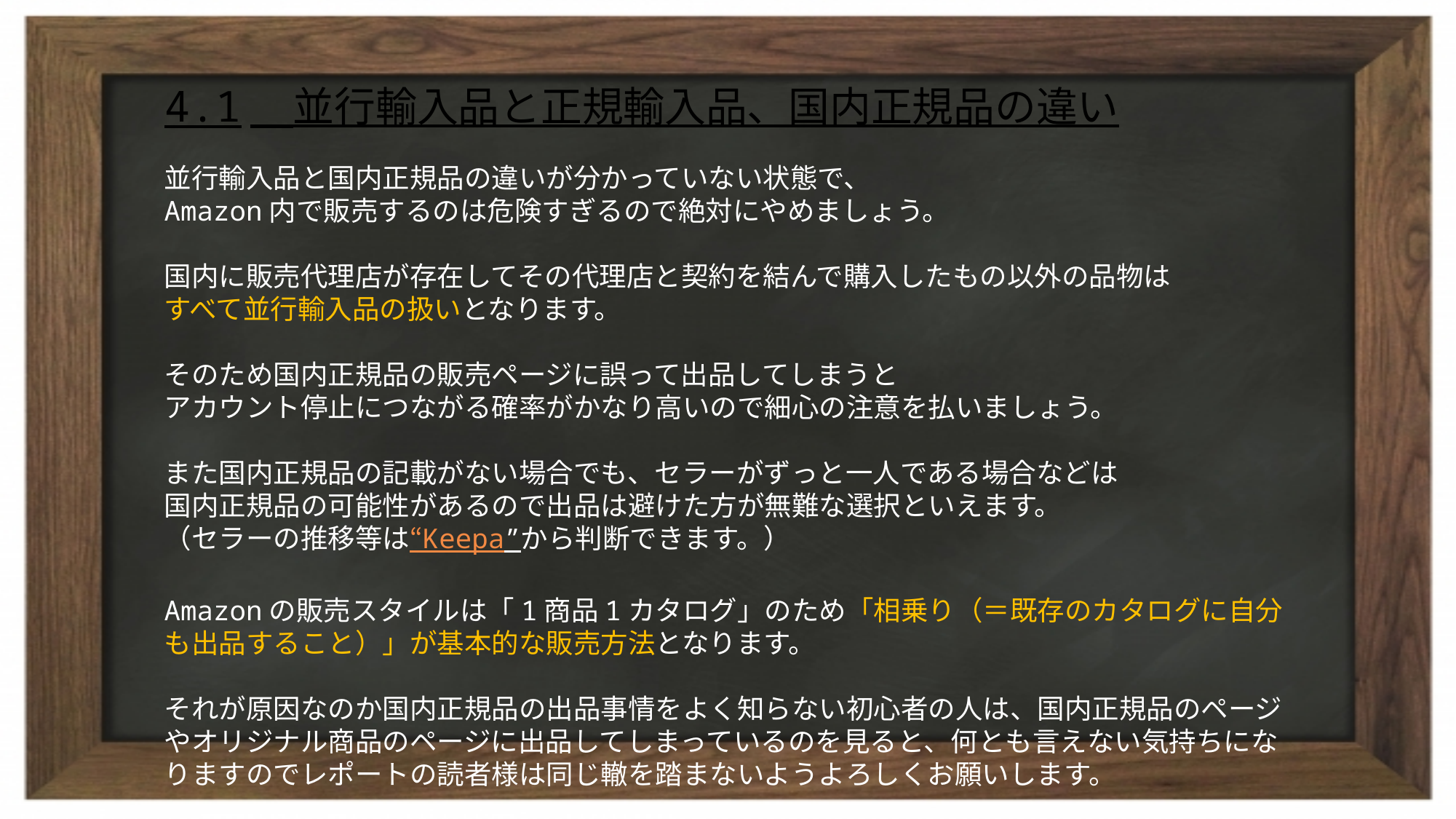

# 4.1　並行輸入品と正規輸入品、国内正規品の違い
並行輸入品と国内正規品の違いが分かっていない状態で、
Amazon内で販売するのは危険すぎるので絶対にやめましょう。

国内に販売代理店が存在してその代理店と契約を結んで購入したもの以外の品物は
すべて並行輸入品の扱いとなります。

そのため国内正規品の販売ページに誤って出品してしまうと
アカウント停止につながる確率がかなり高いので細心の注意を払いましょう。

また国内正規品の記載がない場合でも、セラーがずっと一人である場合などは
国内正規品の可能性があるので出品は避けた方が無難な選択といえます。
（セラーの推移等は“Keepa”から判断できます。）

Amazonの販売スタイルは「1商品1カタログ」のため「相乗り（＝既存のカタログに自分も出品すること）」が基本的な販売方法となります。

それが原因なのか国内正規品の出品事情をよく知らない初心者の人は、国内正規品のページやオリジナル商品のページに出品してしまっているのを見ると、何とも言えない気持ちになりますのでレポートの読者様は同じ轍を踏まないようよろしくお願いします。